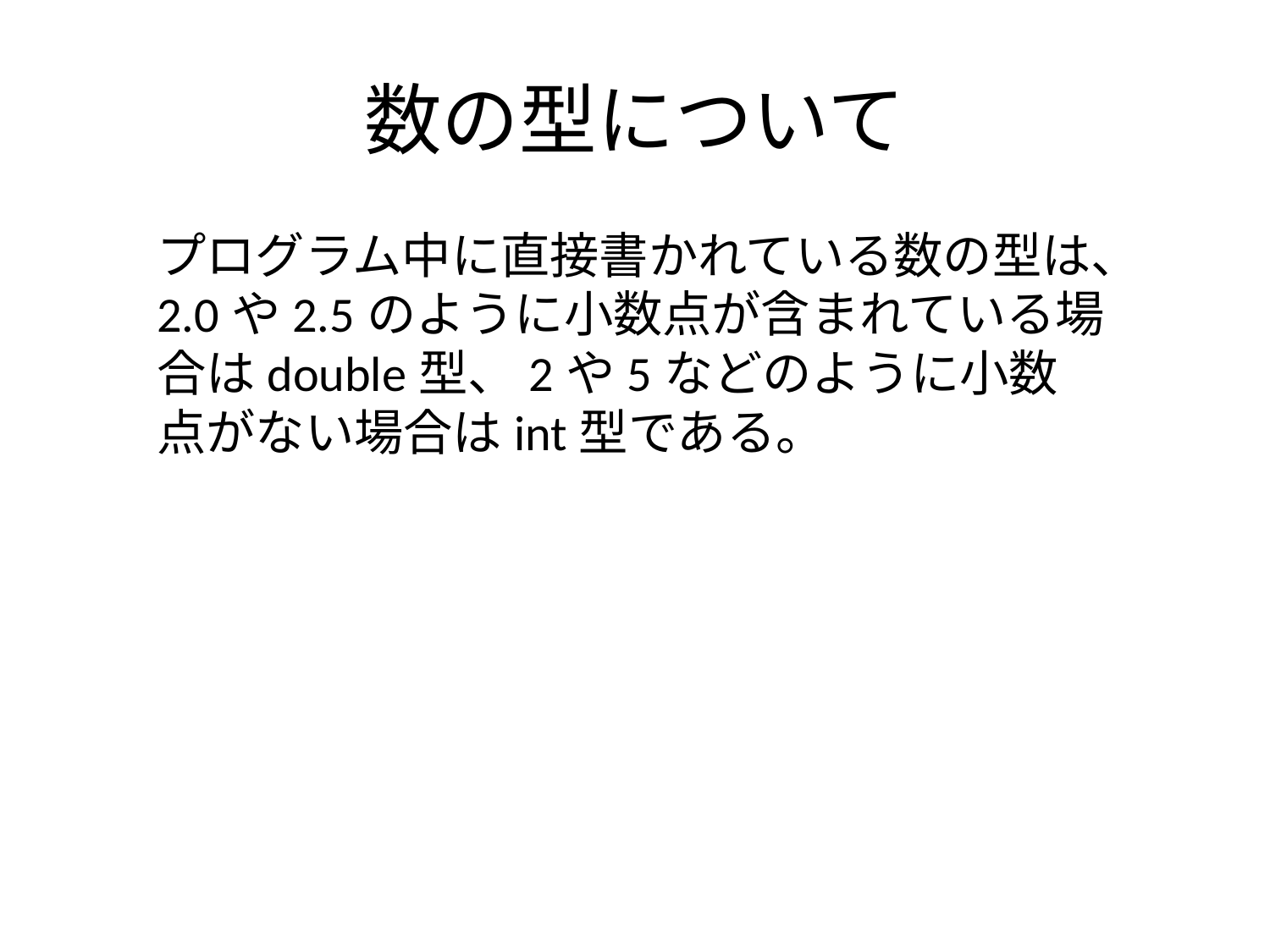

# 数の型について
プログラム中に直接書かれている数の型は、2.0や2.5のように小数点が含まれている場合はdouble型、2や5などのように小数点がない場合はint型である。